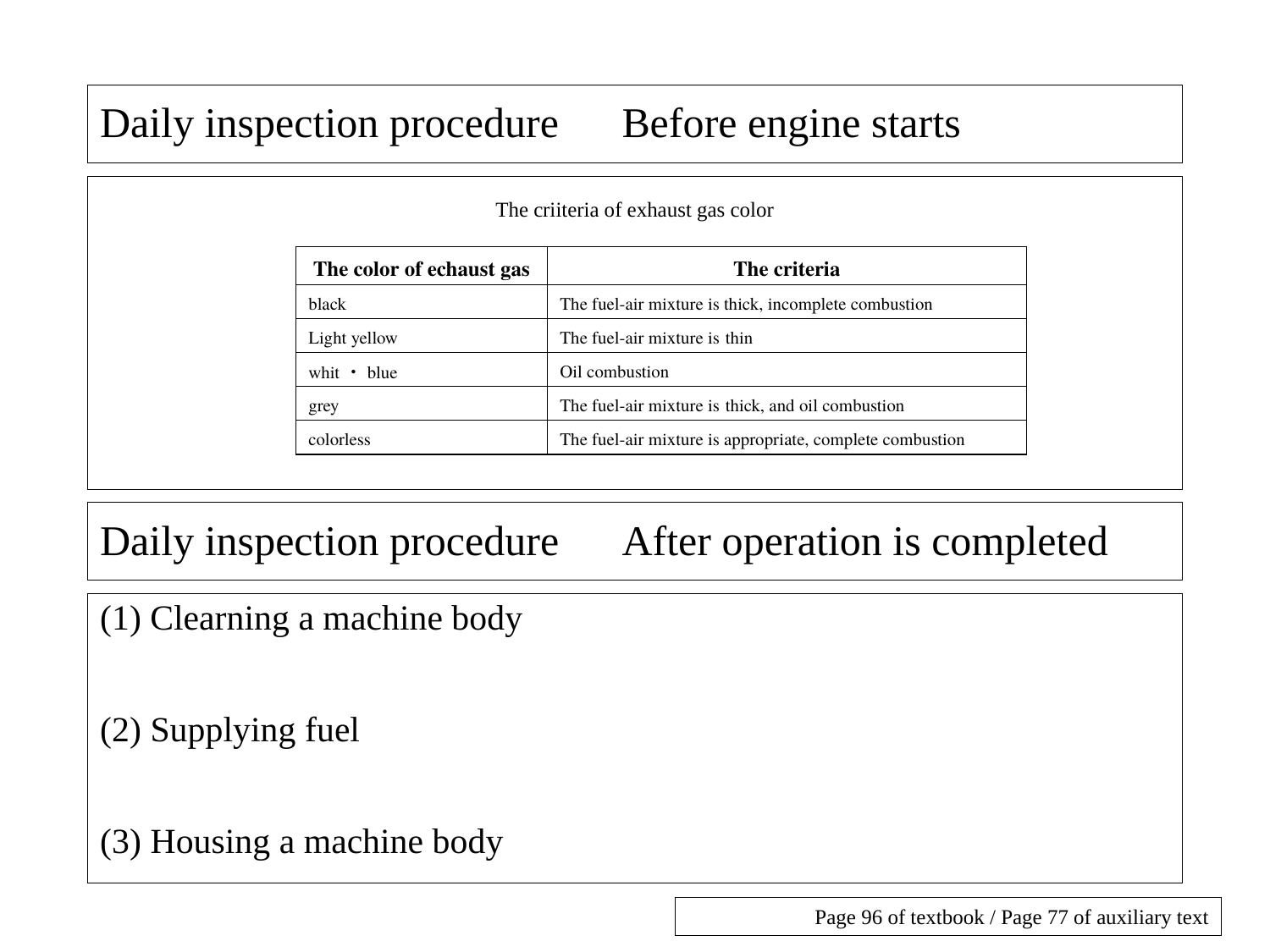

# Daily inspection procedure　Before engine starts

The criiteria of exhaust gas color
| The color of echaust gas | The criteria |
| --- | --- |
| black | The fuel-air mixture is thick, incomplete combustion |
| Light yellow | The fuel-air mixture is thin |
| whit・blue | Oil combustion |
| grey | The fuel-air mixture is thick, and oil combustion |
| colorless | The fuel-air mixture is appropriate, complete combustion |
Daily inspection procedure　After operation is completed
(1) Clearning a machine body

(2) Supplying fuel

(3) Housing a machine body
Page 96 of textbook / Page 77 of auxiliary text